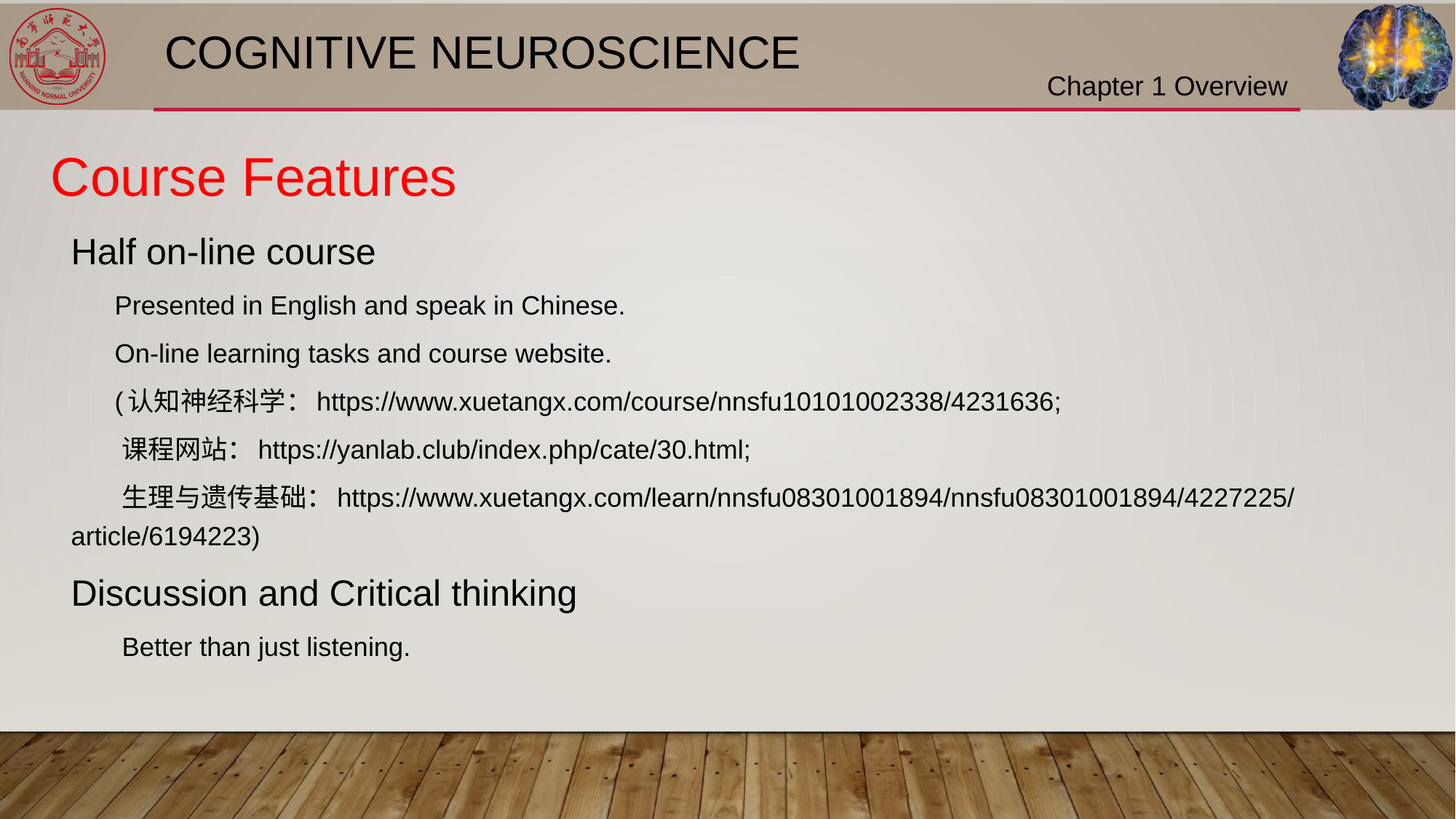

# Cognitive neuroscience
Chapter 1 Overview
Course Features
Half on-line course
      Presented in English and speak in Chinese.
      On-line learning tasks and course website.
      (认知神经科学：https://www.xuetangx.com/course/nnsfu10101002338/4231636;
        课程网站：https://yanlab.club/index.php/cate/30.html;
        生理与遗传基础：https://www.xuetangx.com/learn/nnsfu08301001894/nnsfu08301001894/4227225/article/6194223)
Discussion and Critical thinking
       Better than just listening.